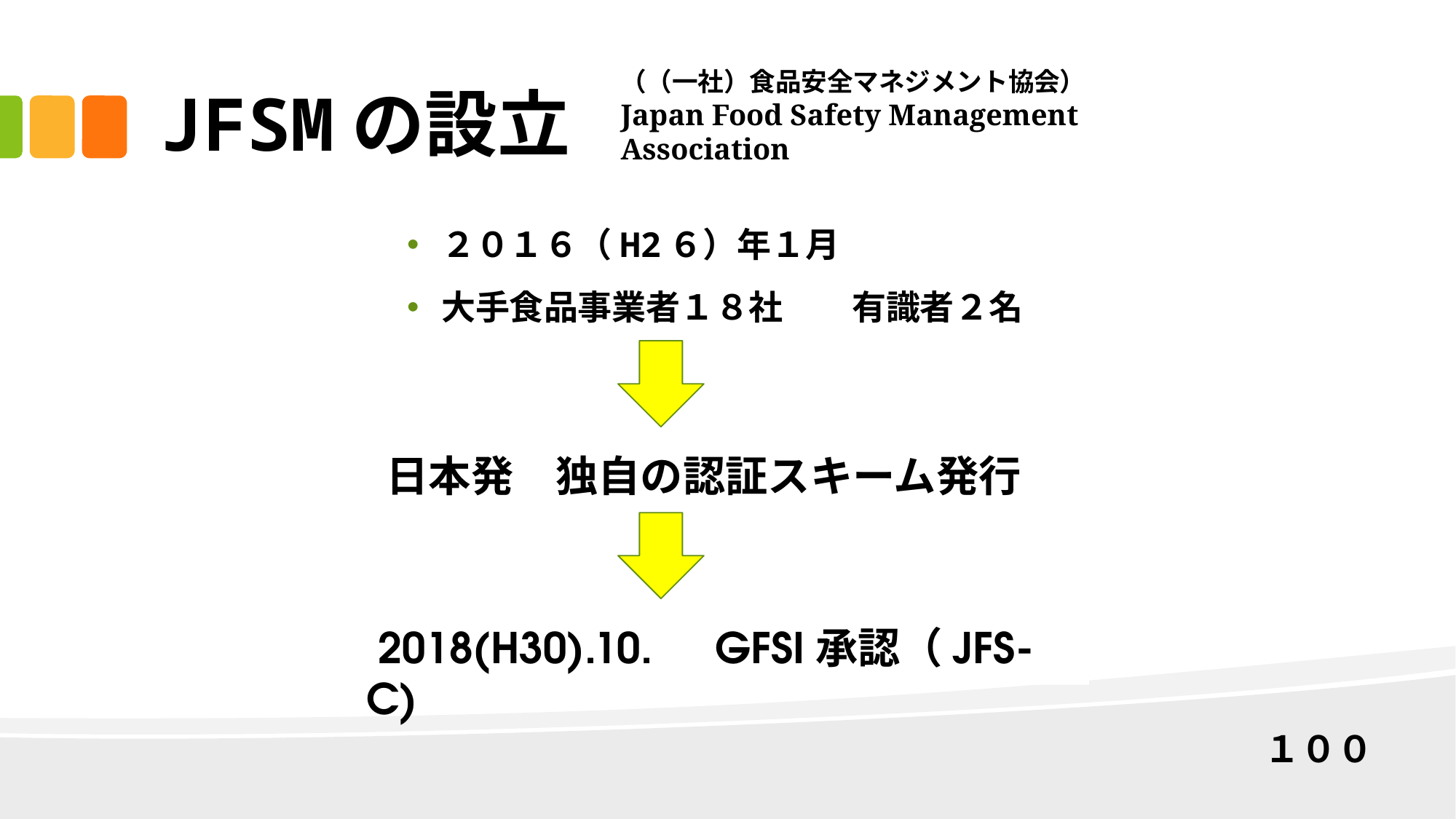

JFSMの設立
# （（一社）食品安全マネジメント協会） Japan Food Safety Management Association
２０１６（H2６）年１月
大手食品事業者１８社　　有識者２名

 日本発　独自の認証スキーム発行

 2018(H30).10.　GFSI承認（JFS-C)

１００